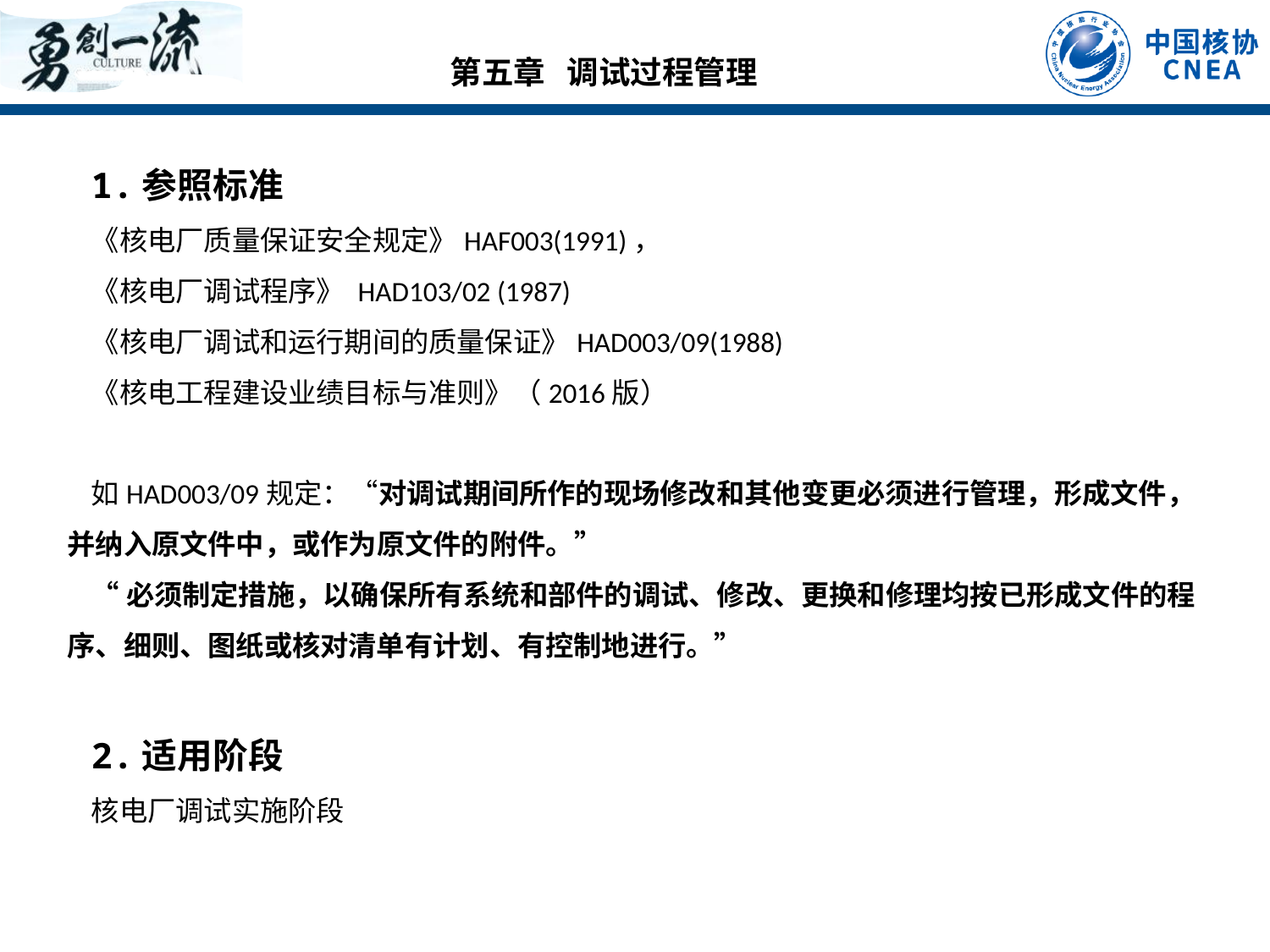

第五章   调试过程管理
1.参照标准
《核电厂质量保证安全规定》HAF003(1991)，
《核电厂调试程序》 HAD103/02 (1987)
《核电厂调试和运行期间的质量保证》HAD003/09(1988)
《核电工程建设业绩目标与准则》（2016版）

如HAD003/09规定：“对调试期间所作的现场修改和其他变更必须进行管理，形成文件，并纳入原文件中，或作为原文件的附件。”
“必须制定措施，以确保所有系统和部件的调试、修改、更换和修理均按已形成文件的程序、细则、图纸或核对清单有计划、有控制地进行。”

2.适用阶段
核电厂调试实施阶段